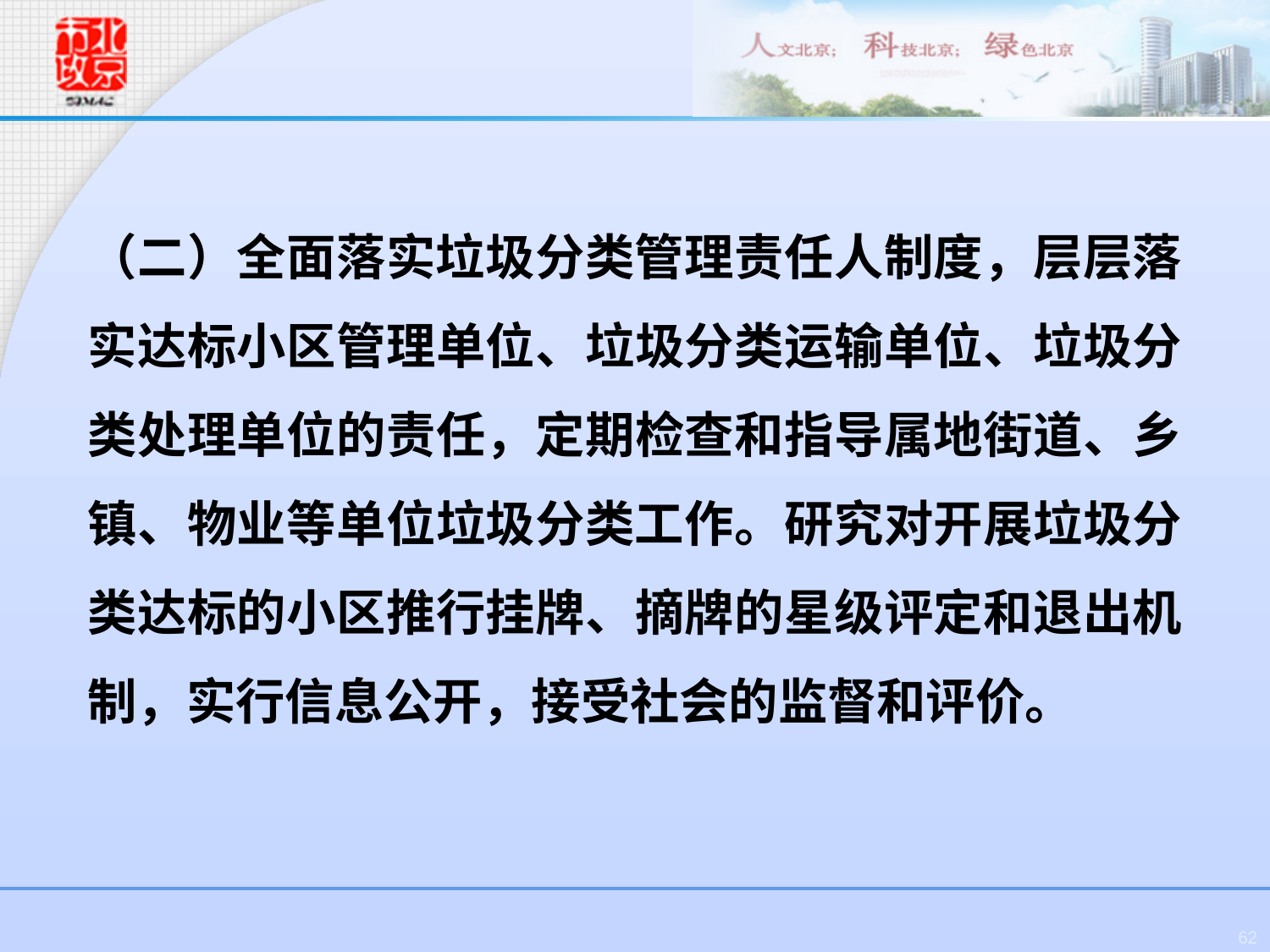

（二）全面落实垃圾分类管理责任人制度，层层落实达标小区管理单位、垃圾分类运输单位、垃圾分类处理单位的责任，定期检查和指导属地街道、乡镇、物业等单位垃圾分类工作。研究对开展垃圾分类达标的小区推行挂牌、摘牌的星级评定和退出机制，实行信息公开，接受社会的监督和评价。

62